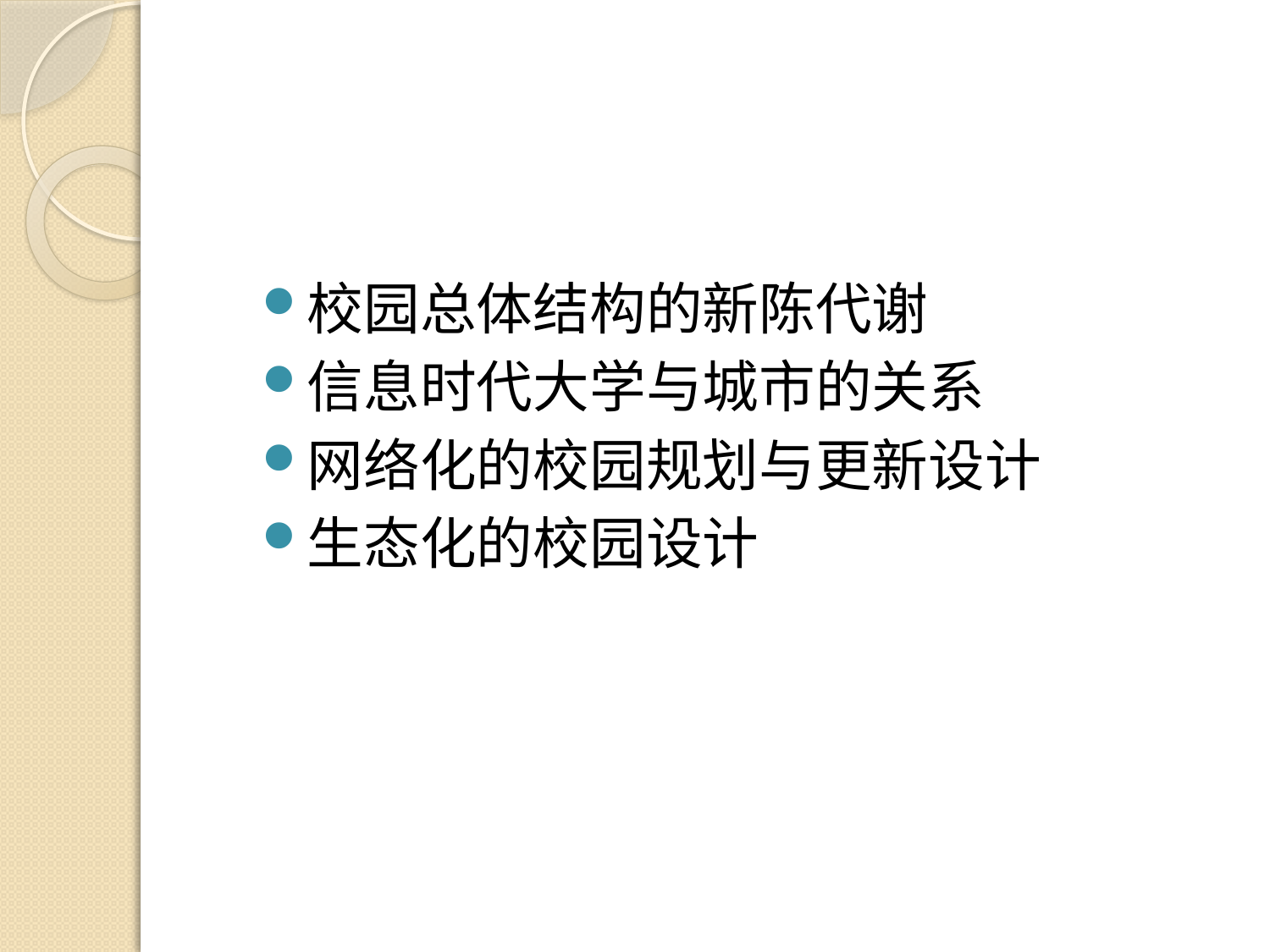

校园总体结构的新陈代谢
信息时代大学与城市的关系
网络化的校园规划与更新设计
生态化的校园设计